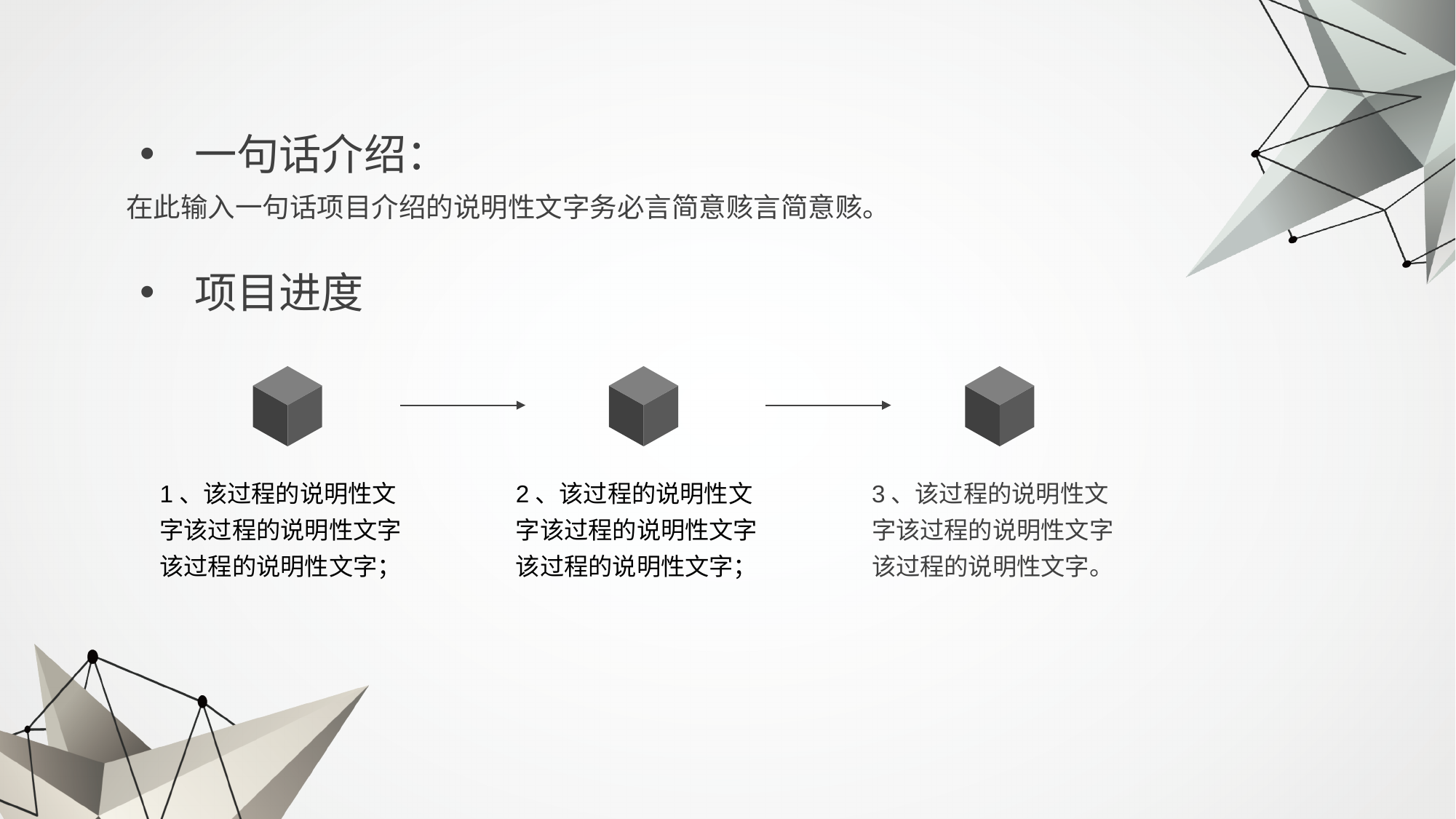

一句话介绍：
在此输入一句话项目介绍的说明性文字务必言简意赅言简意赅。
项目进度

1、该过程的说明性文字该过程的说明性文字该过程的说明性文字；
2、该过程的说明性文字该过程的说明性文字该过程的说明性文字；
3、该过程的说明性文字该过程的说明性文字该过程的说明性文字。